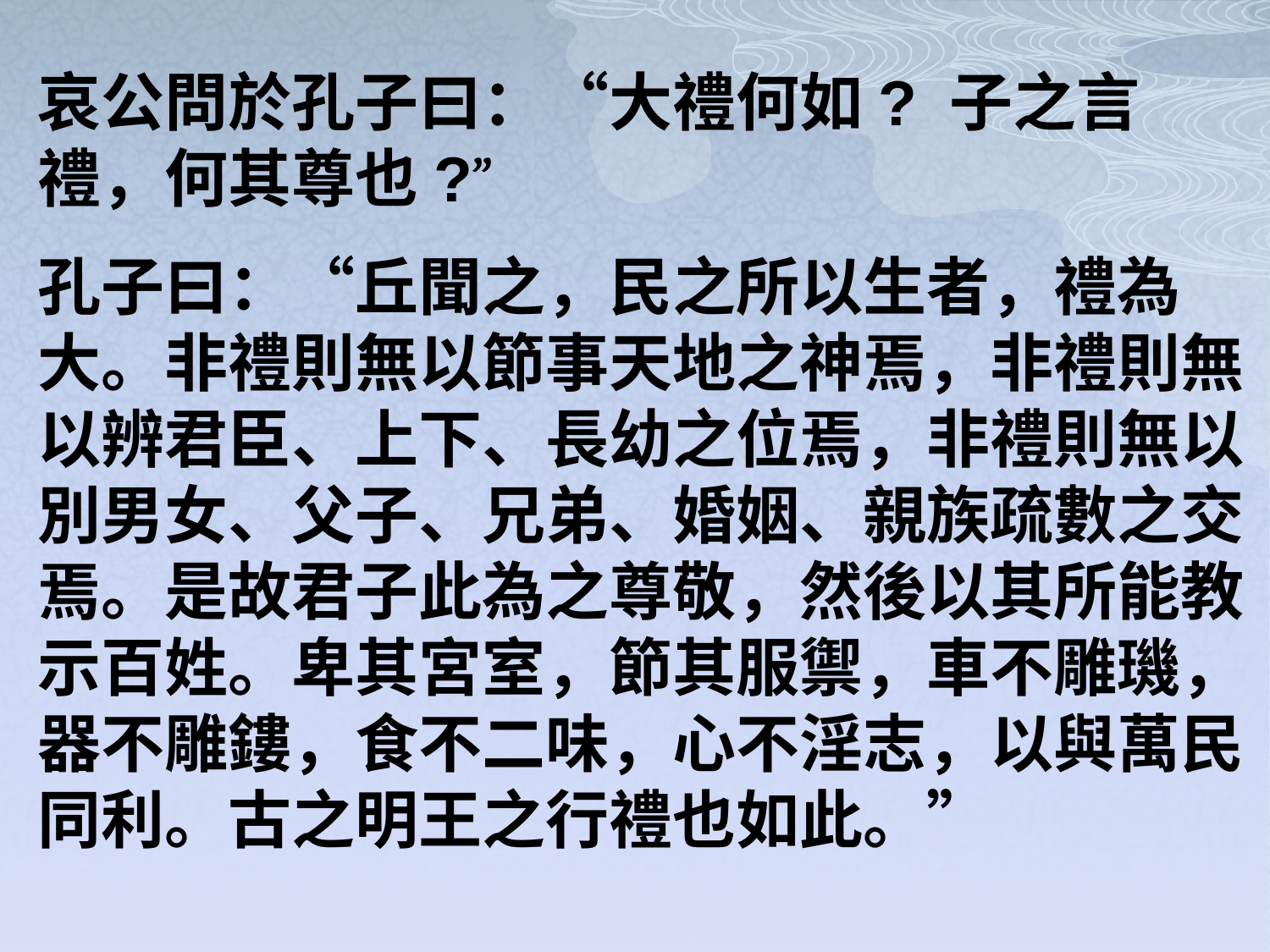

哀公問於孔子曰：“大禮何如? 子之言禮，何其尊也?”
孔子曰：“丘聞之，民之所以生者，禮為大。非禮則無以節事天地之神焉，非禮則無以辨君臣、上下、長幼之位焉，非禮則無以別男女、父子、兄弟、婚姻、親族疏數之交焉。是故君子此為之尊敬，然後以其所能教示百姓。卑其宮室，節其服禦，車不雕璣，器不雕鏤，食不二味，心不淫志，以與萬民同利。古之明王之行禮也如此。”